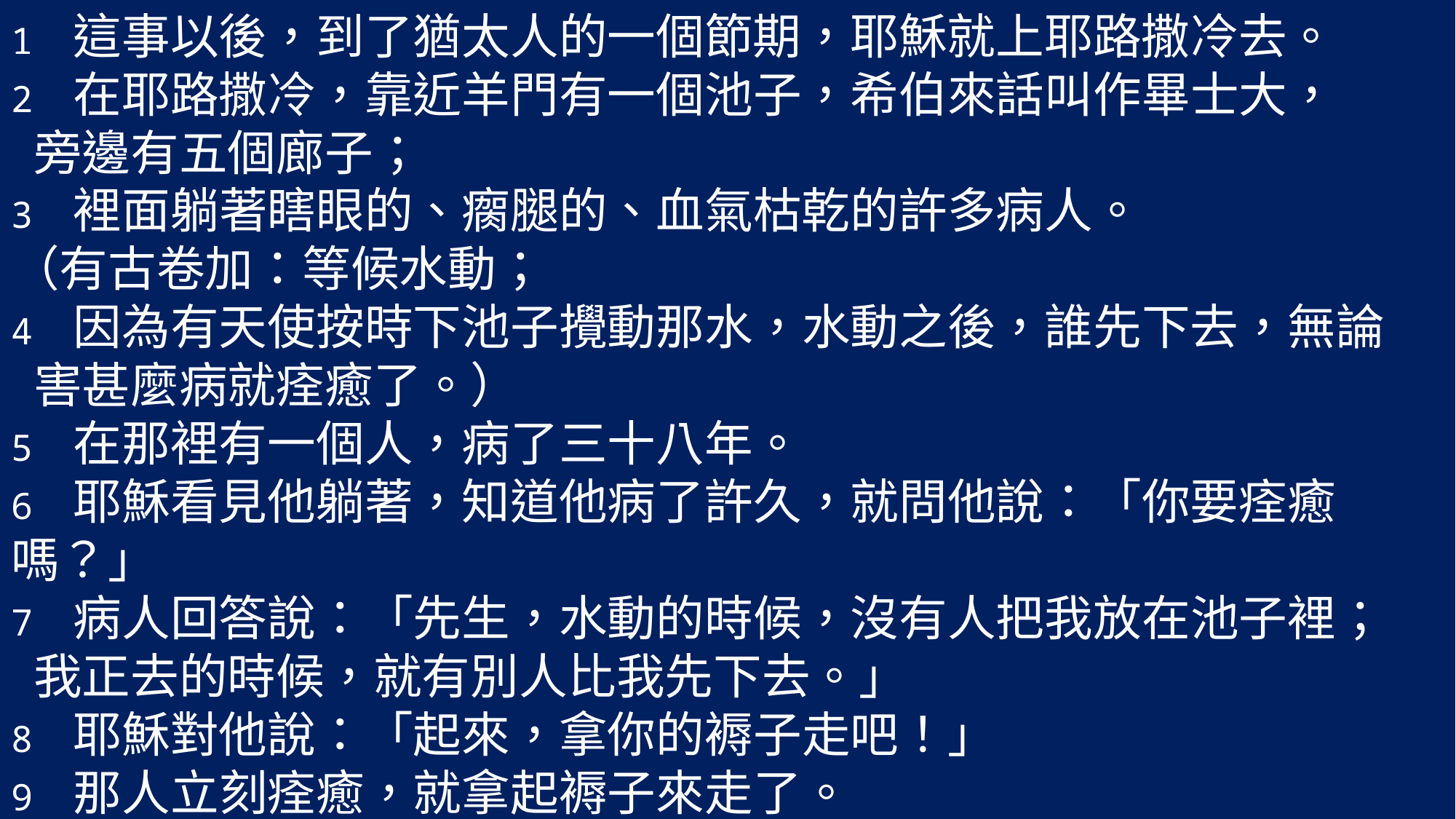

1 這事以後，到了猶太人的一個節期，耶穌就上耶路撒冷去。
2 在耶路撒冷，靠近羊門有一個池子，希伯來話叫作畢士大，
 旁邊有五個廊子；
3 裡面躺著瞎眼的、瘸腿的、血氣枯乾的許多病人。
（有古卷加：等候水動；
4 因為有天使按時下池子攪動那水，水動之後，誰先下去，無論
 害甚麼病就痊癒了。）
5 在那裡有一個人，病了三十八年。
6 耶穌看見他躺著，知道他病了許久，就問他說：「你要痊癒嗎？」
7 病人回答說：「先生，水動的時候，沒有人把我放在池子裡；
 我正去的時候，就有別人比我先下去。」
8 耶穌對他說：「起來，拿你的褥子走吧！」
9 那人立刻痊癒，就拿起褥子來走了。